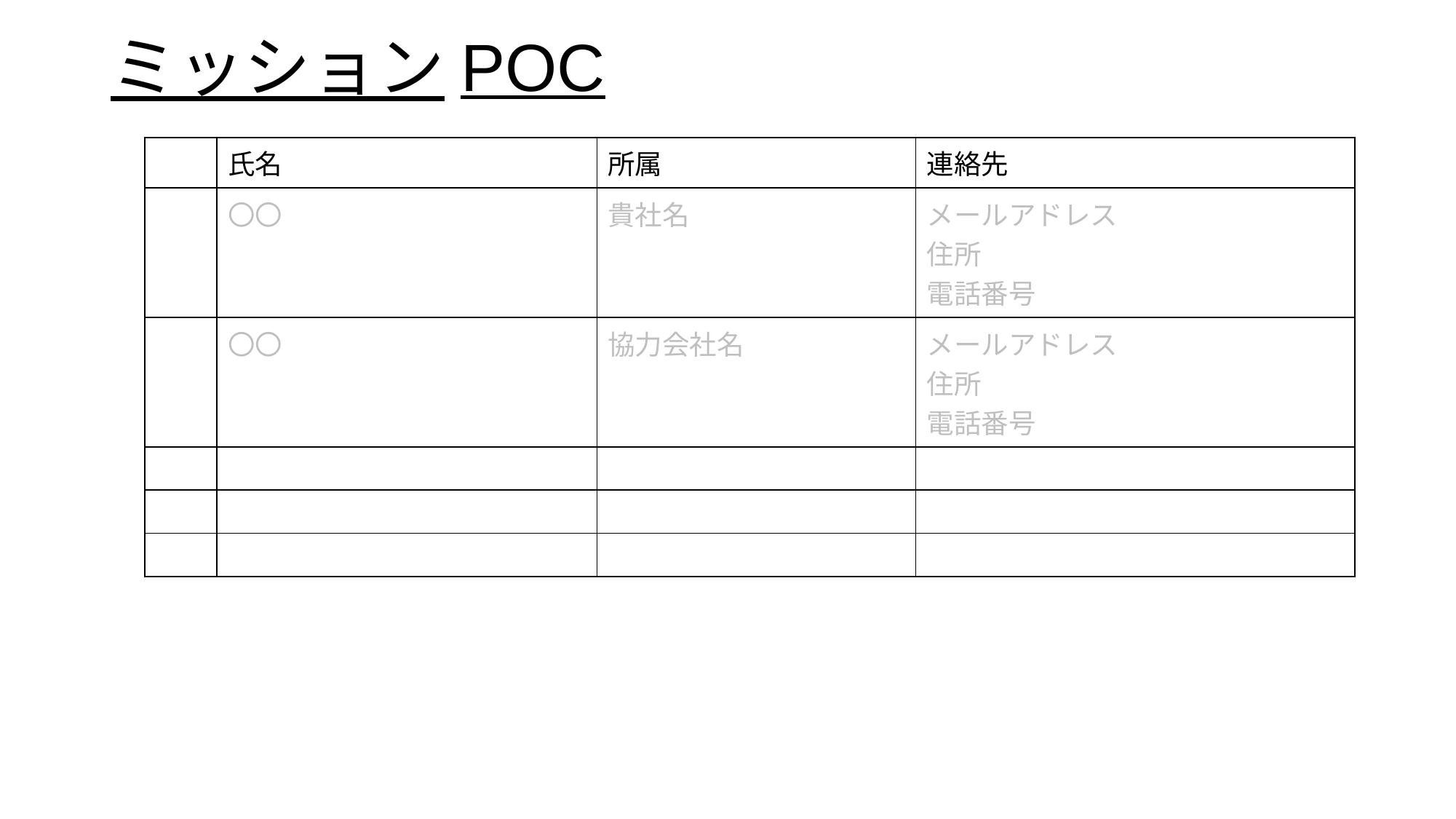

# ミッションPOC
|  | 氏名 | 所属 | 連絡先 |
| --- | --- | --- | --- |
|  | 〇〇 | 貴社名 | メールアドレス 住所 電話番号 |
|  | 〇〇 | 協力会社名 | メールアドレス 住所 電話番号 |
|  |  |  |  |
|  |  |  |  |
|  |  |  |  |